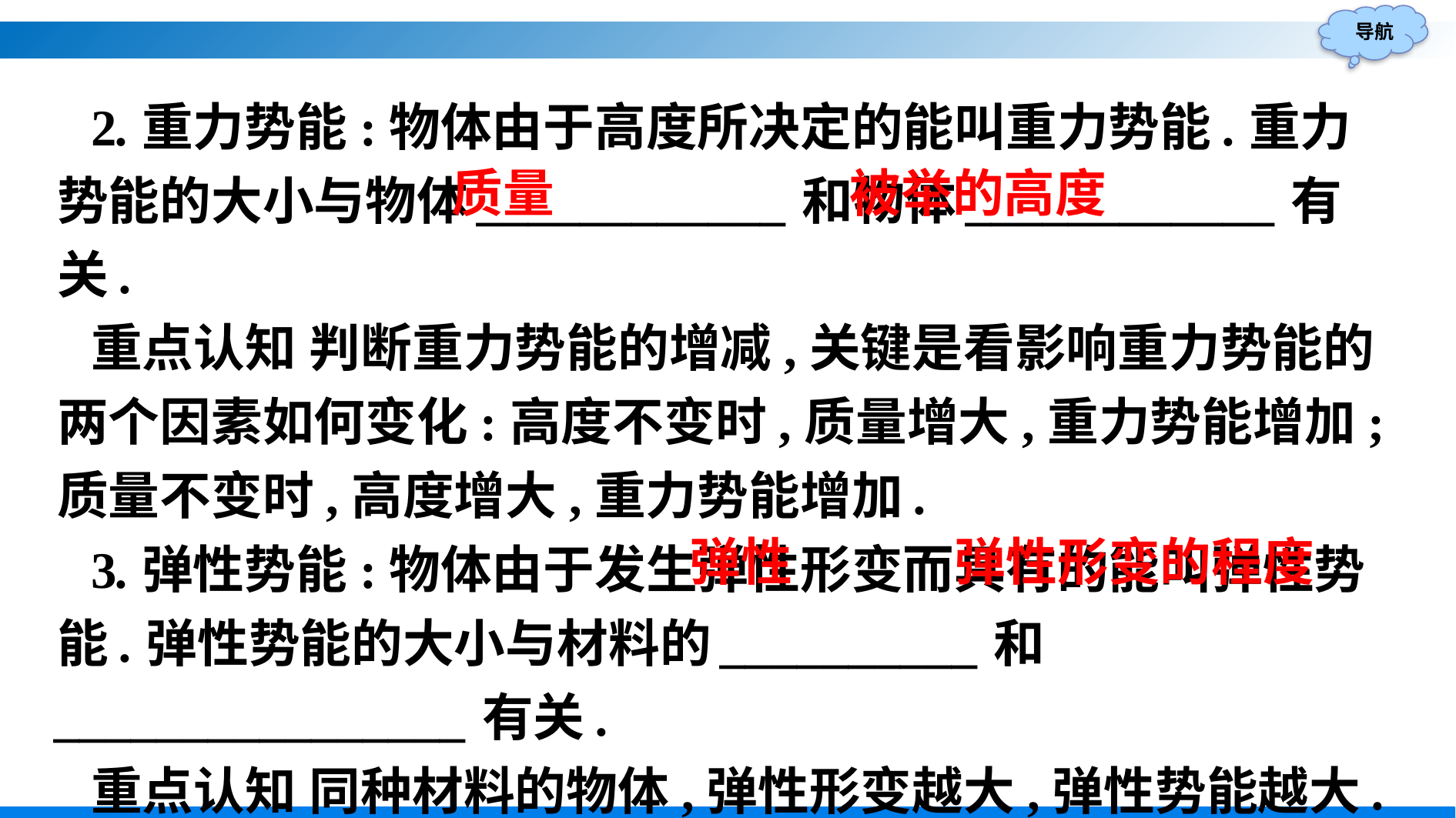

2.重力势能:物体由于高度所决定的能叫重力势能.重力势能的大小与物体____________和物体____________有关.
重点认知 判断重力势能的增减,关键是看影响重力势能的两个因素如何变化:高度不变时,质量增大,重力势能增加;质量不变时,高度增大,重力势能增加.
3.弹性势能:物体由于发生弹性形变而具有的能叫弹性势能.弹性势能的大小与材料的__________和________________有关.
重点认知 同种材料的物体,弹性形变越大,弹性势能越大.
质量
被举的高度
弹性形变的程度
弹性